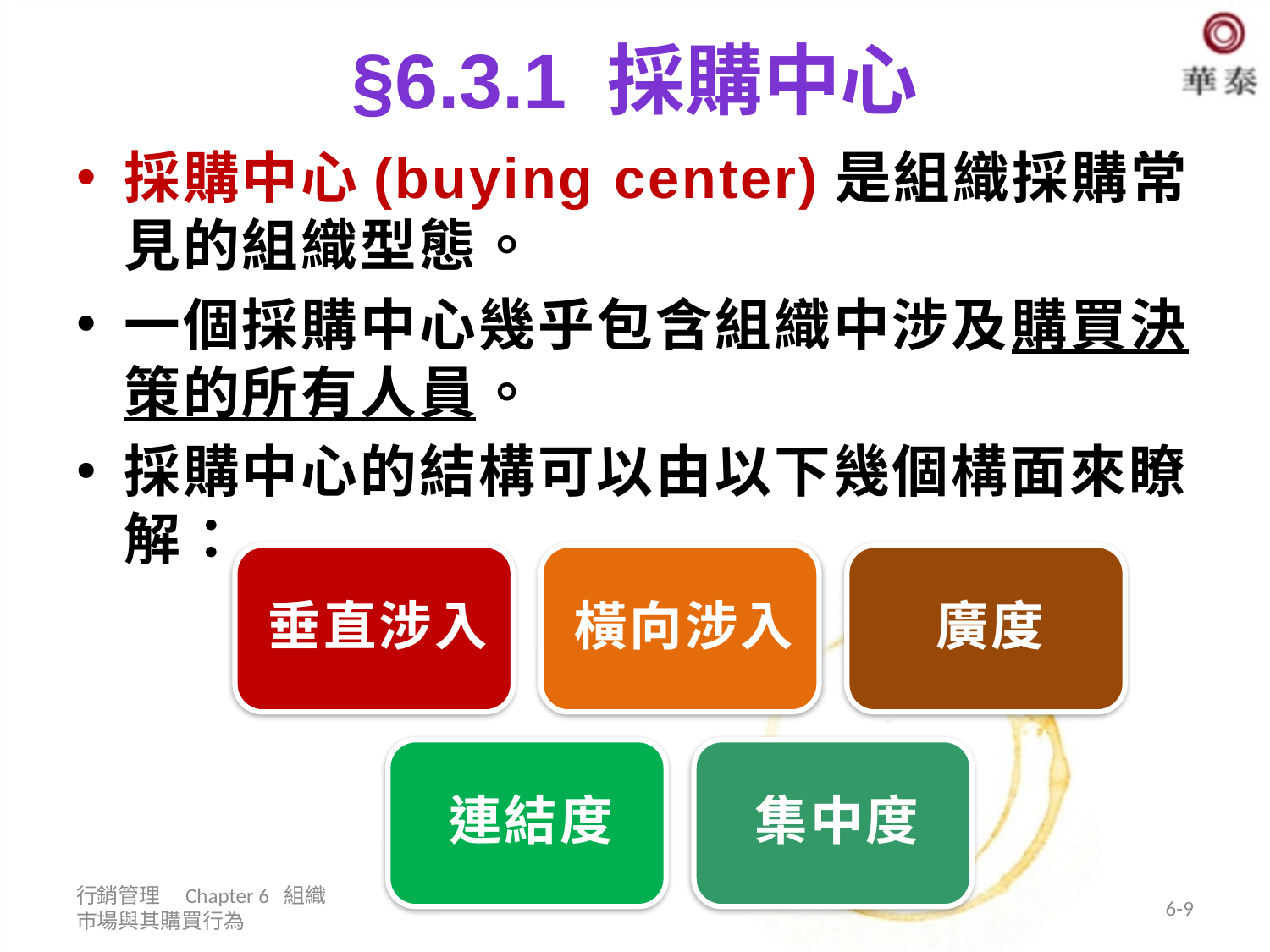

# §6.3.1 採購中心
採購中心(buying center)是組織採購常見的組織型態。
一個採購中心幾乎包含組織中涉及購買決策的所有人員。
採購中心的結構可以由以下幾個構面來瞭解：

垂直涉入
橫向涉入
廣度
連結度
集中度
行銷管理   Chapter 6  組織市場與其購買行為
6-9